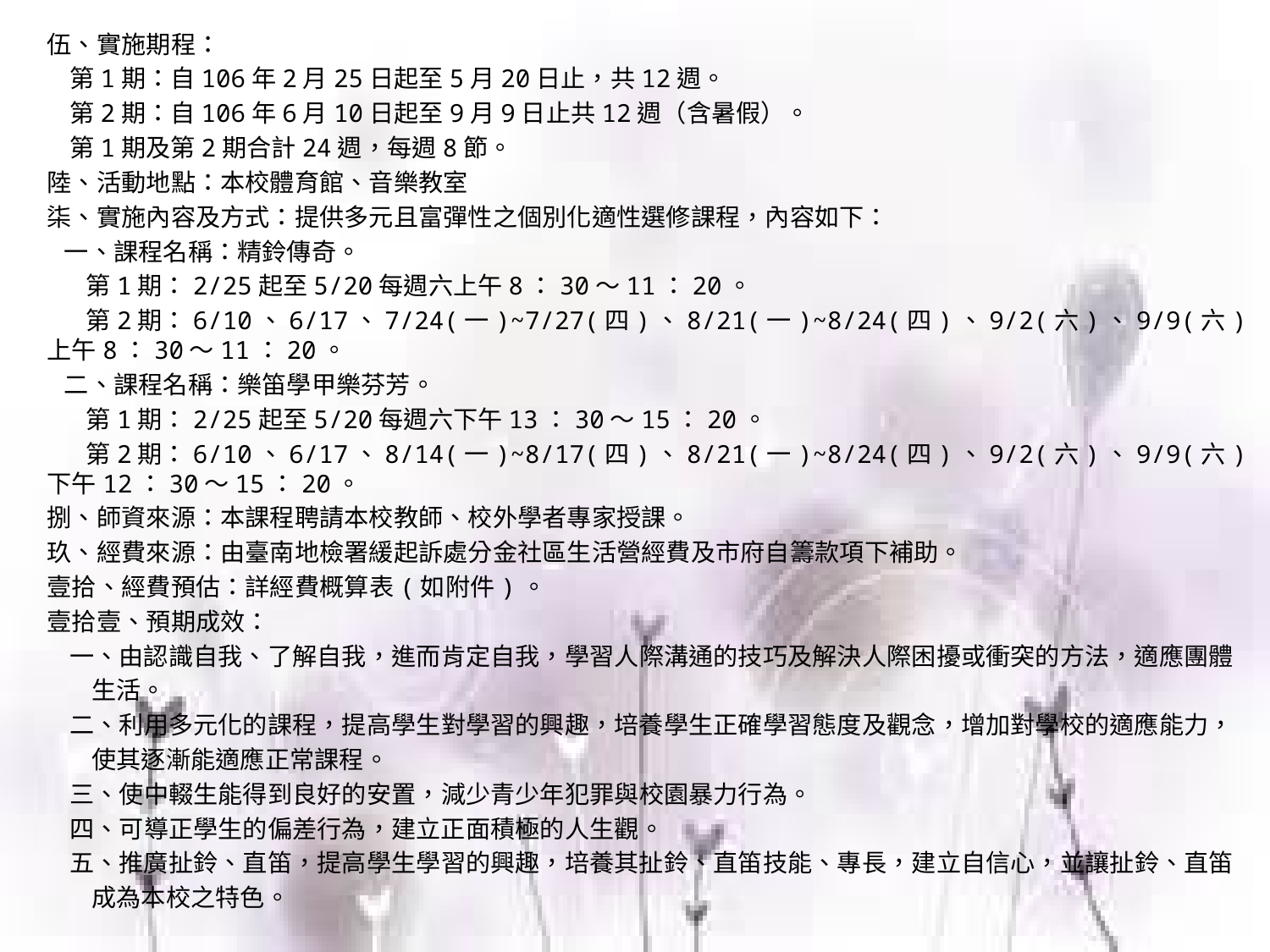

伍、實施期程：
   第1期：自106年2月25日起至5月20日止，共12週。
   第2期：自106年6月10日起至9月9日止共12週（含暑假）。
   第1期及第2期合計24週，每週8節。
陸、活動地點：本校體育館、音樂教室
柒、實施內容及方式：提供多元且富彈性之個別化適性選修課程，內容如下：
  一、課程名稱：精鈴傳奇。
      第1期：2/25起至5/20每週六上午8：30～11：20。
      第2期：6/10、6/17、7/24(一)~7/27(四)、8/21(一)~8/24(四)、9/2(六)、9/9(六)上午8：30～11：20。
  二、課程名稱：樂笛學甲樂芬芳。
      第1期：2/25起至5/20每週六下午13：30～15：20。
      第2期：6/10、6/17、8/14(一)~8/17(四)、8/21(一)~8/24(四)、9/2(六)、9/9(六)下午12：30～15：20。
捌、師資來源：本課程聘請本校教師、校外學者專家授課。
玖、經費來源：由臺南地檢署緩起訴處分金社區生活營經費及市府自籌款項下補助。
壹拾、經費預估：詳經費概算表(如附件)。
壹拾壹、預期成效：
   一、由認識自我、了解自我，進而肯定自我，學習人際溝通的技巧及解決人際困擾或衝突的方法，適應團體
       生活。
   二、利用多元化的課程，提高學生對學習的興趣，培養學生正確學習態度及觀念，增加對學校的適應能力，
       使其逐漸能適應正常課程。
   三、使中輟生能得到良好的安置，減少青少年犯罪與校園暴力行為。
   四、可導正學生的偏差行為，建立正面積極的人生觀。
   五、推廣扯鈴、直笛，提高學生學習的興趣，培養其扯鈴、直笛技能、專長，建立自信心，並讓扯鈴、直笛
       成為本校之特色。